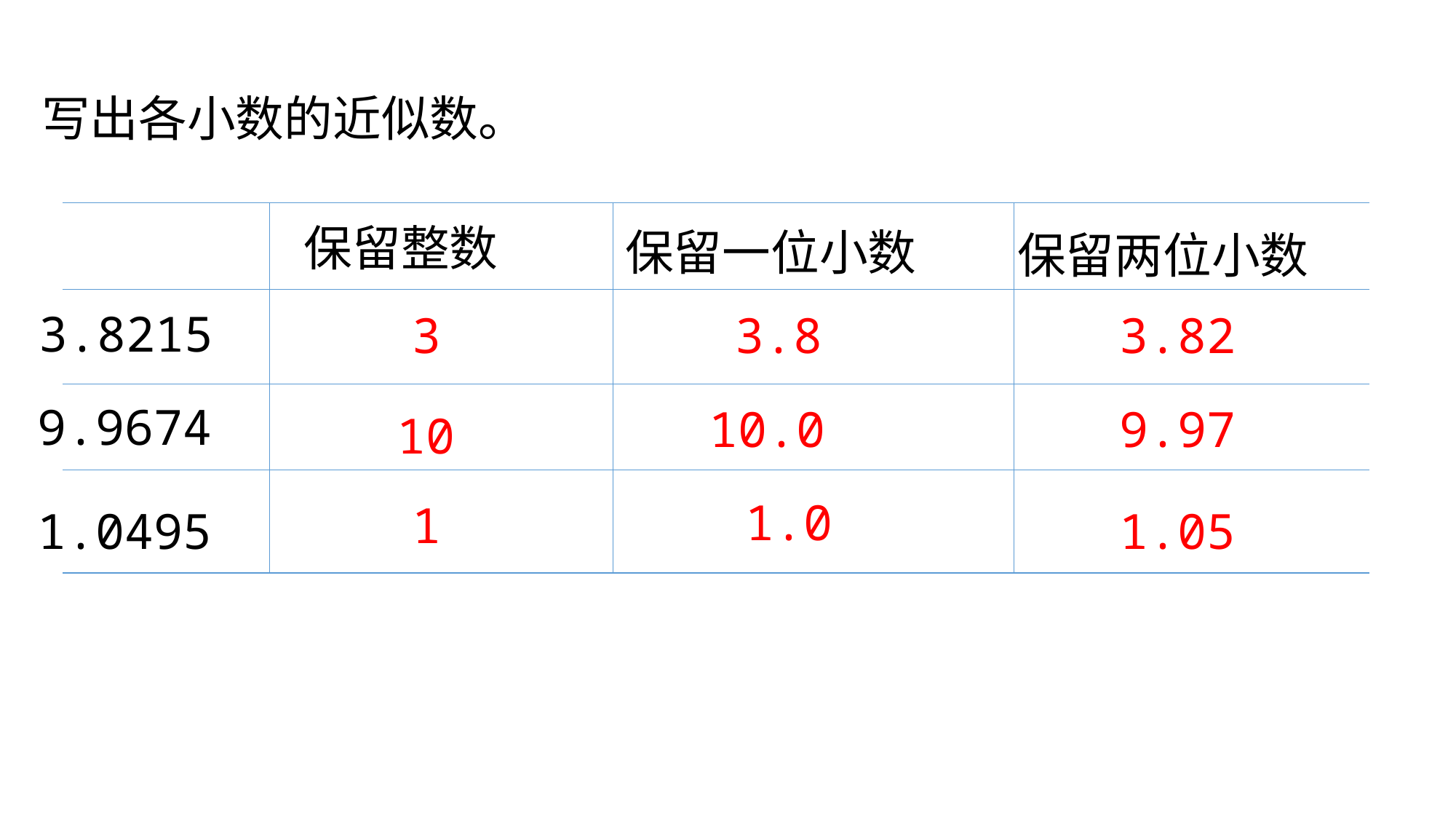

写出各小数的近似数。
保留整数
保留一位小数
保留两位小数
3.8215
3
3.8
3.82
9.9674
10.0
9.97
10
1.0
1
1.05
1.0495